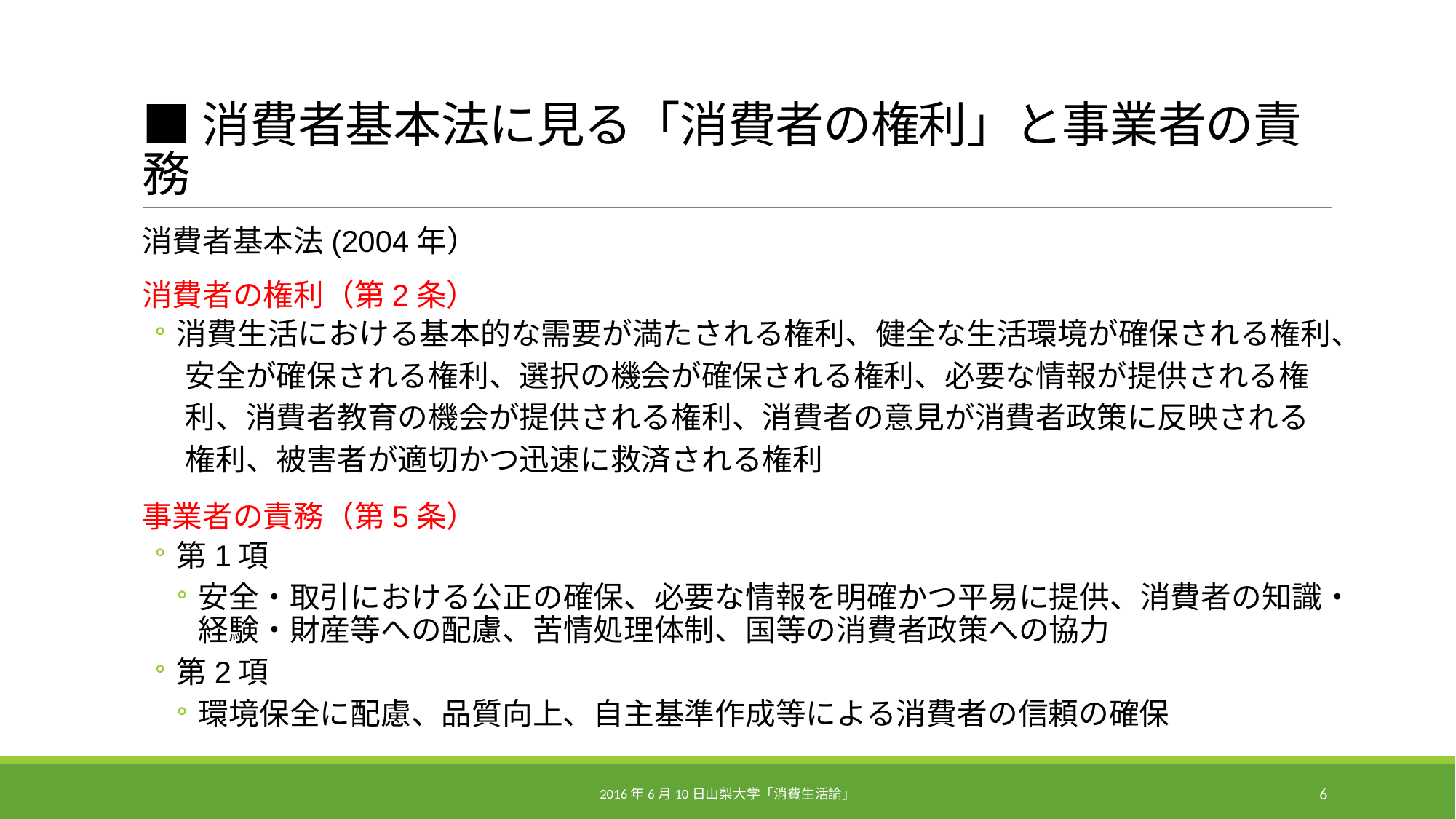

# ■消費者基本法に見る「消費者の権利」と事業者の責務
消費者基本法(2004年）
消費者の権利（第2条）
消費生活における基本的な需要が満たされる権利、健全な生活環境が確保される権利、
　安全が確保される権利、選択の機会が確保される権利、必要な情報が提供される権
　利、消費者教育の機会が提供される権利、消費者の意見が消費者政策に反映される
　権利、被害者が適切かつ迅速に救済される権利
事業者の責務（第5条）
第1項
安全・取引における公正の確保、必要な情報を明確かつ平易に提供、消費者の知識・経験・財産等への配慮、苦情処理体制、国等の消費者政策への協力
第2項
環境保全に配慮、品質向上、自主基準作成等による消費者の信頼の確保

2016年6月10日山梨大学「消費生活論」
6